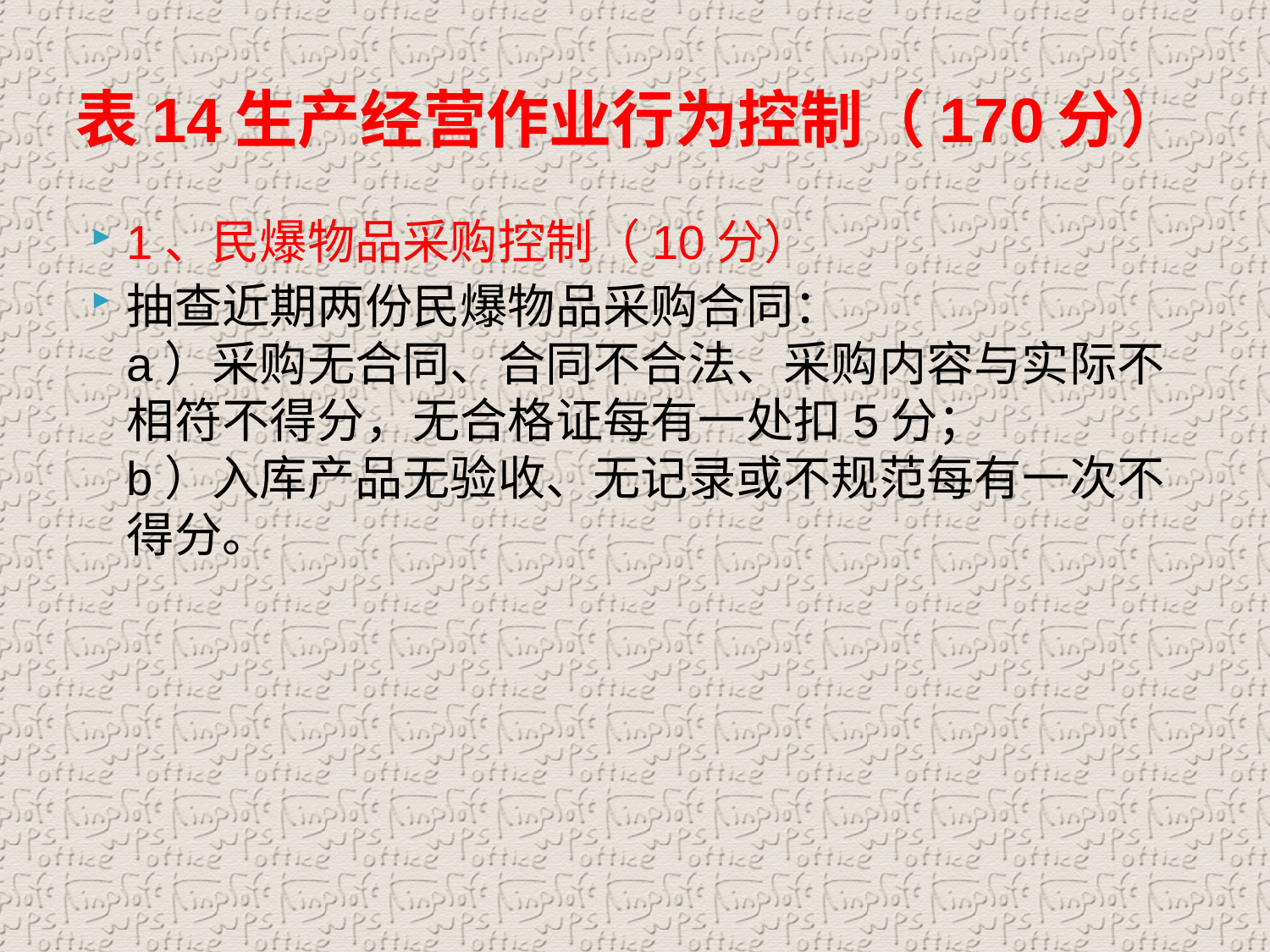

# 表14生产经营作业行为控制（170分）
1、民爆物品采购控制（10分）
抽查近期两份民爆物品采购合同：
a）采购无合同、合同不合法、采购内容与实际不相符不得分，无合格证每有一处扣5分；
b）入库产品无验收、无记录或不规范每有一次不得分。